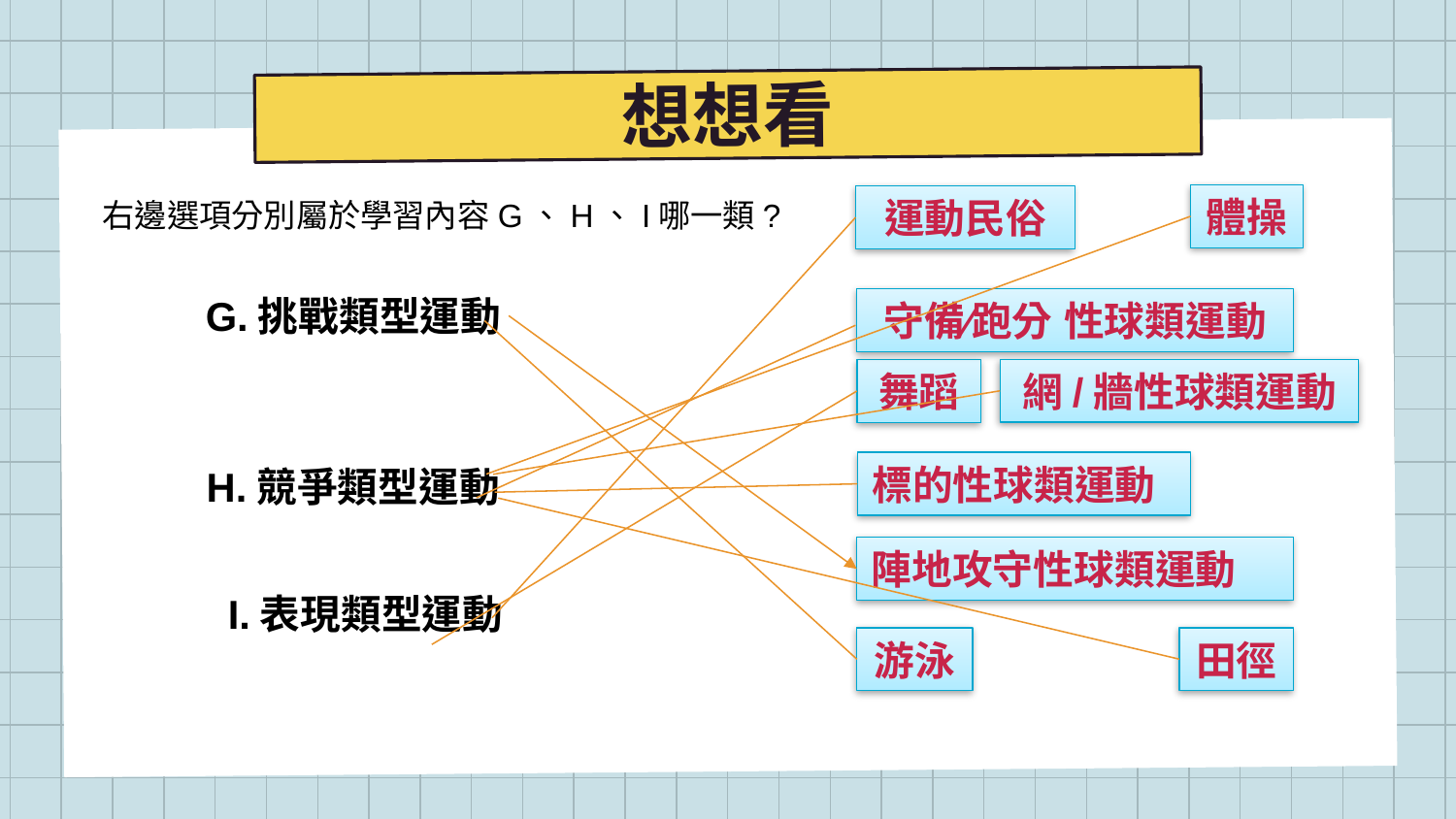

# 想想看
體操
運動民俗
右邊選項分別屬於學習內容G、H、I哪一類?
G.挑戰類型運動
守備∕跑分 性球類運動
網/牆性球類運動
舞蹈
標的性球類運動
H.競爭類型運動
陣地攻守性球類運動
I.表現類型運動
游泳
田徑